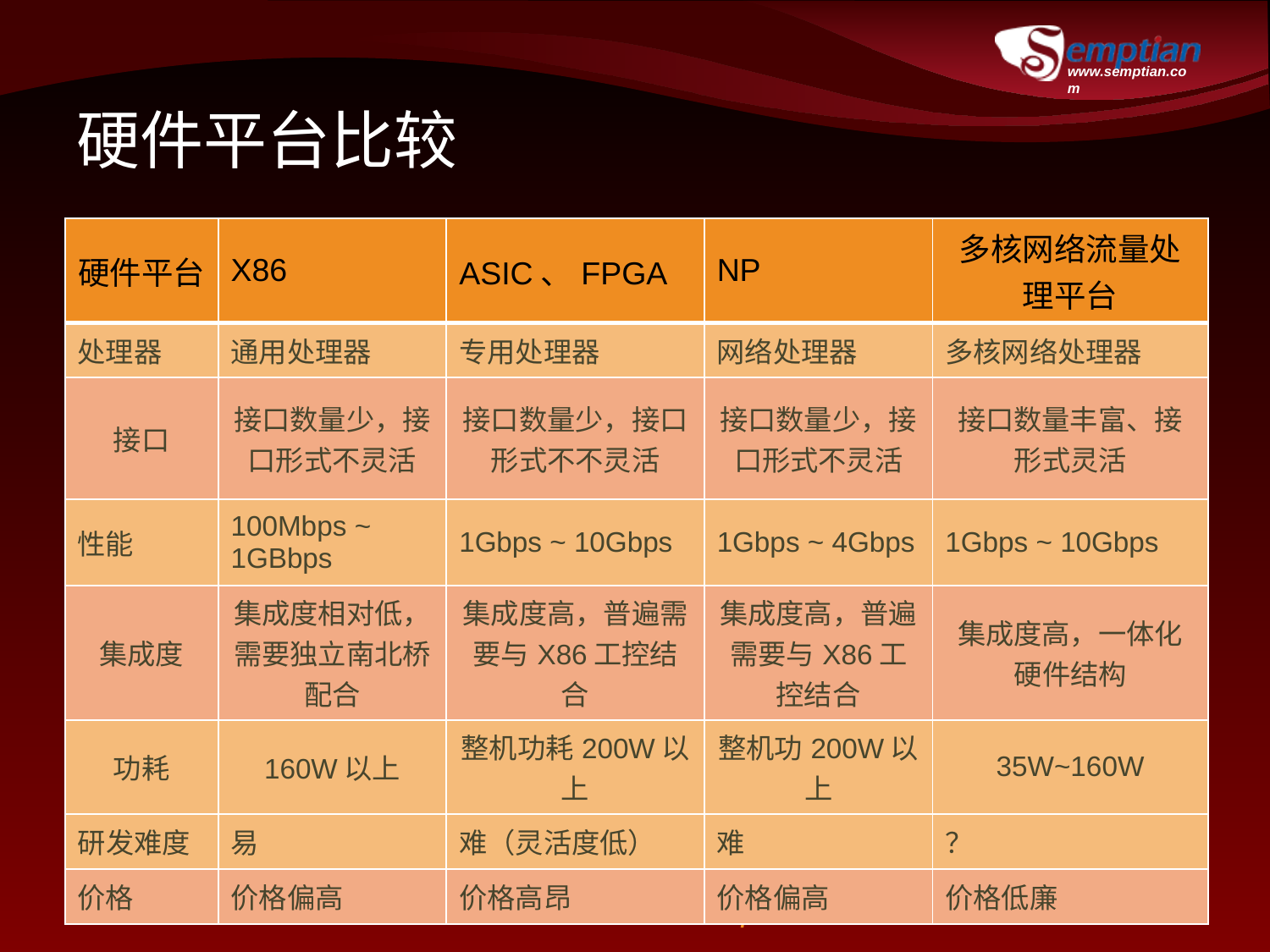

# 硬件平台比较
| 硬件平台 | X86 | ASIC、FPGA | NP | 多核网络流量处理平台 |
| --- | --- | --- | --- | --- |
| 处理器 | 通用处理器 | 专用处理器 | 网络处理器 | 多核网络处理器 |
| 接口 | 接口数量少，接口形式不灵活 | 接口数量少，接口形式不不灵活 | 接口数量少，接口形式不灵活 | 接口数量丰富、接形式灵活 |
| 性能 | 100Mbps ~ 1GBbps | 1Gbps ~ 10Gbps | 1Gbps ~ 4Gbps | 1Gbps ~ 10Gbps |
| 集成度 | 集成度相对低，需要独立南北桥配合 | 集成度高，普遍需要与X86工控结合 | 集成度高，普遍需要与X86工控结合 | 集成度高，一体化硬件结构 |
| 功耗 | 160W以上 | 整机功耗200W以上 | 整机功200W以上 | 35W~160W |
| 研发难度 | 易 | 难（灵活度低） | 难 | ？ |
| 价格 | 价格偏高 | 价格高昂 | 价格偏高 | 价格低廉 |